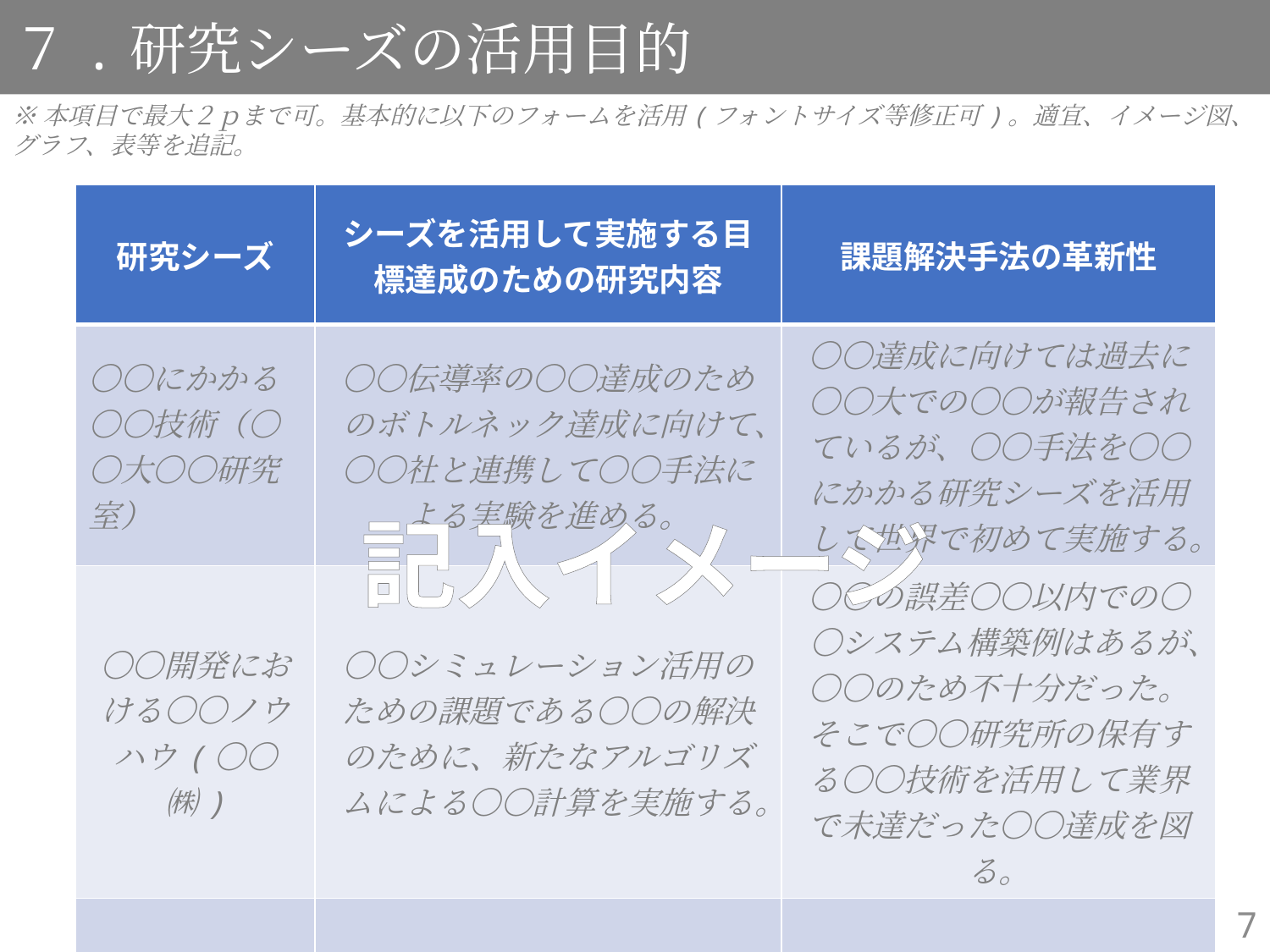

７.研究シーズの活用目的
※本項目で最大２ｐまで可。基本的に以下のフォームを活用(フォントサイズ等修正可)。適宜、イメージ図、グラフ、表等を追記。
| 研究シーズ | シーズを活用して実施する目標達成のための研究内容 | 課題解決手法の革新性 |
| --- | --- | --- |
| 〇〇にかかる〇〇技術（〇〇大〇〇研究室） | 〇〇伝導率の〇〇達成のためのボトルネック達成に向けて、〇〇社と連携して〇〇手法による実験を進める。 | 〇〇達成に向けては過去に〇〇大での〇〇が報告されているが、〇〇手法を〇〇にかかる研究シーズを活用して世界で初めて実施する。 |
| 〇〇開発における〇〇ノウハウ(〇〇㈱) | 〇〇シミュレーション活用のための課題である〇〇の解決のために、新たなアルゴリズムによる〇〇計算を実施する。 | 〇〇の誤差〇〇以内での〇〇システム構築例はあるが、〇〇のため不十分だった。 そこで〇〇研究所の保有する〇〇技術を活用して業界で未達だった〇〇達成を図る。 |
|  |  |  |
記入イメージ
7